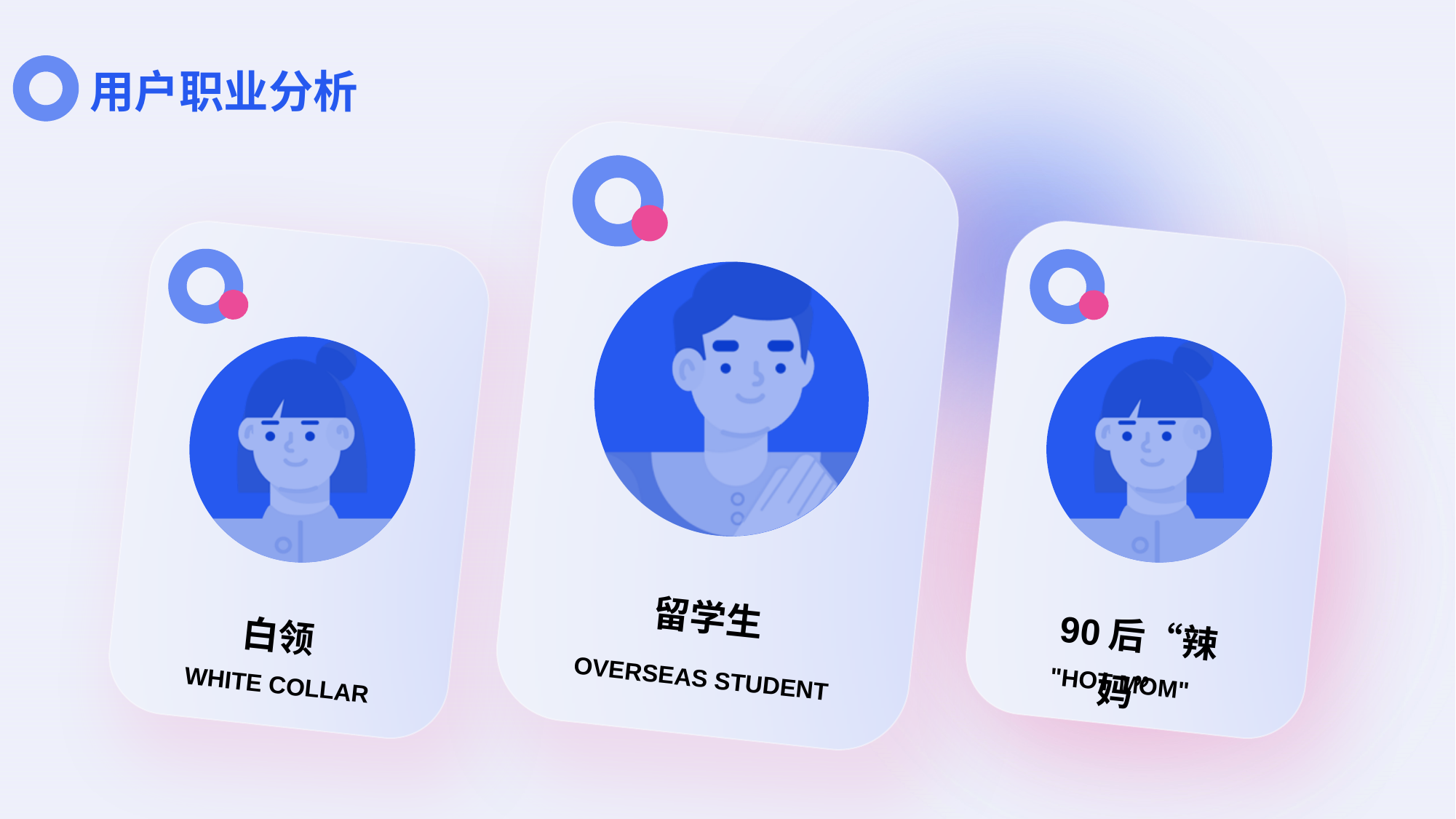

# 用户职业分析

留学生
OVERSEAS STUDENT

白领
WHITE COLLAR

90后“辣妈”
"HOT MOM"